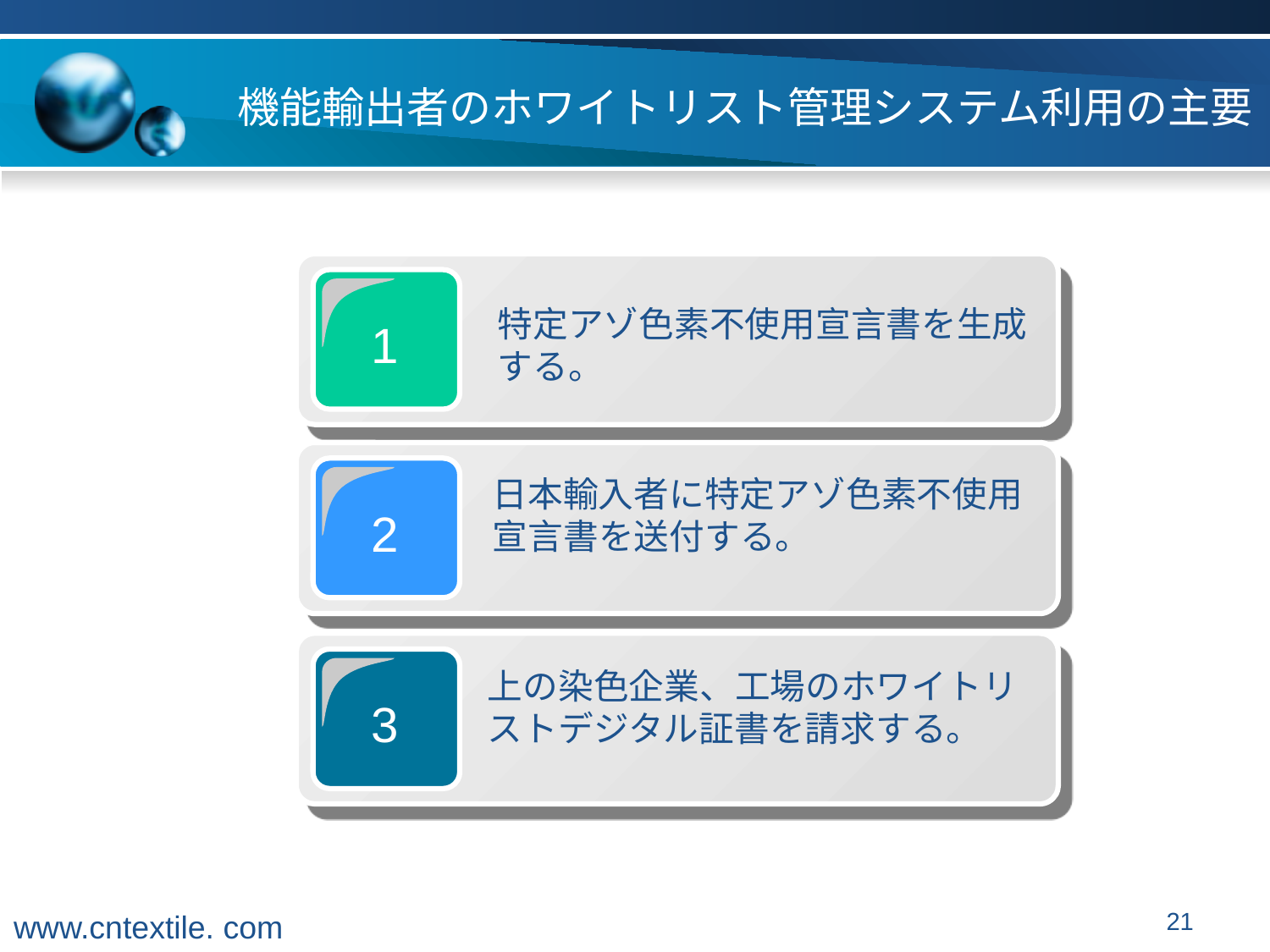

# 機能輸出者のホワイトリスト管理システム利用の主要

特定アゾ色素不使用宣言書を生成する。
1

日本輸入者に特定アゾ色素不使用宣言書を送付する。

2

上の染色企業、工場のホワイトリストデジタル証書を請求する。

3
21
www.cntextile. com